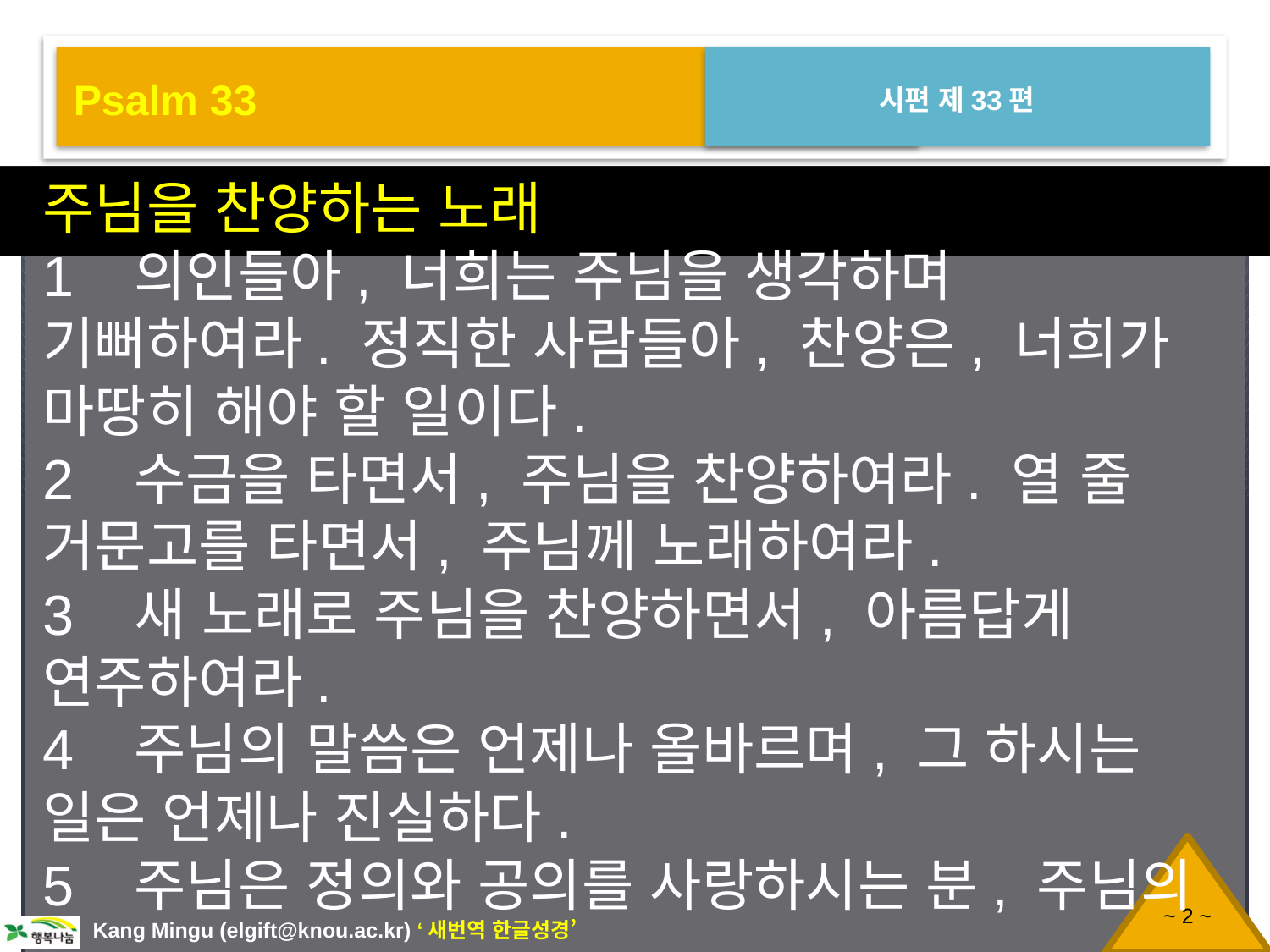

Psalm 33
시편 제33편
주님을 찬양하는 노래
1   의인들아, 너희는 주님을 생각하며 기뻐하여라. 정직한 사람들아, 찬양은, 너희가 마땅히 해야 할 일이다.
2   수금을 타면서, 주님을 찬양하여라. 열 줄 거문고를 타면서, 주님께 노래하여라.
3   새 노래로 주님을 찬양하면서, 아름답게 연주하여라.
4   주님의 말씀은 언제나 올바르며, 그 하시는 일은 언제나 진실하다.
5   주님은 정의와 공의를 사랑하시는 분, 주님의